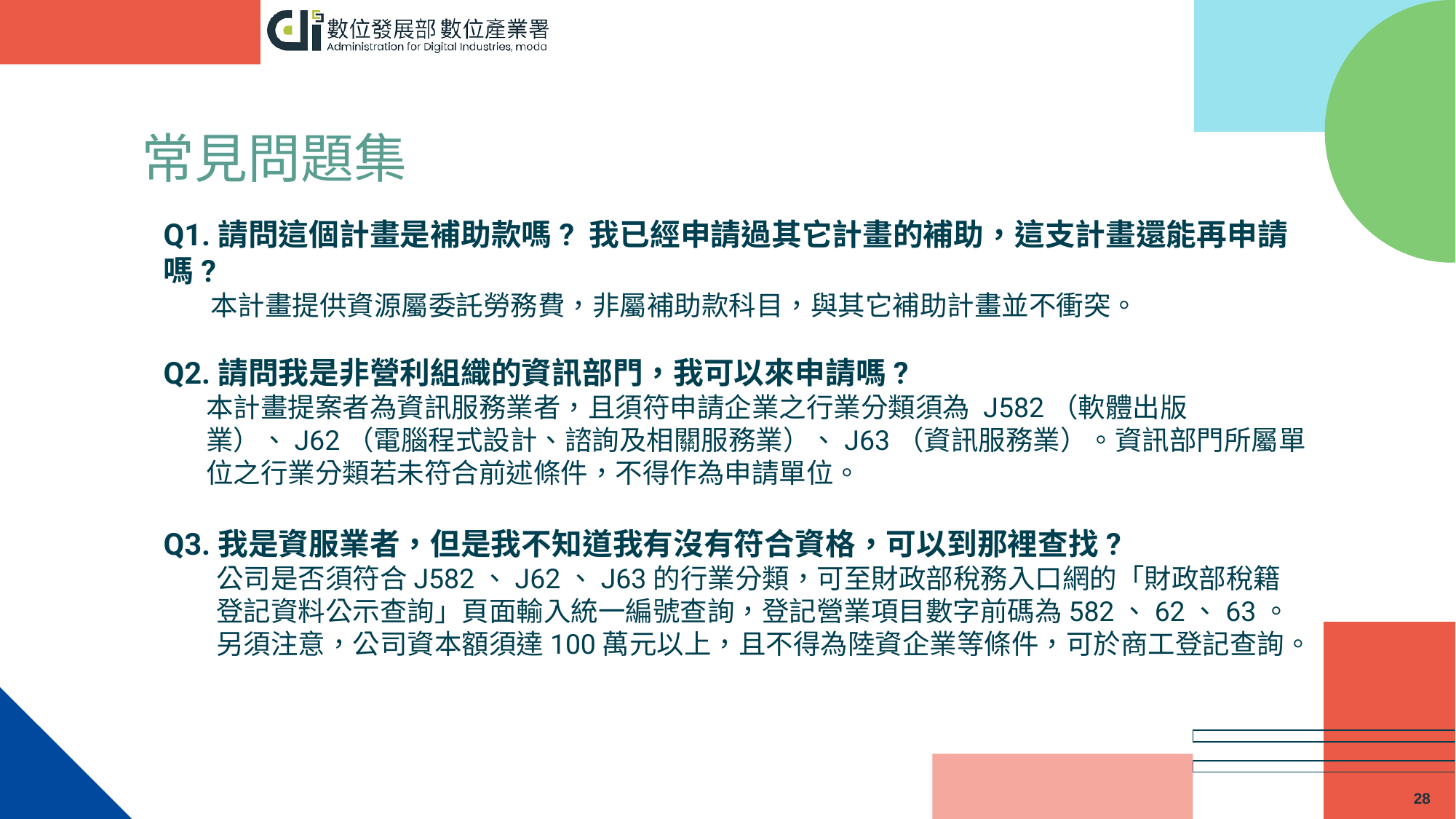

# 常見問題集
Q1.請問這個計畫是補助款嗎? 我已經申請過其它計畫的補助，這支計畫還能再申請嗎?
      本計畫提供資源屬委託勞務費，非屬補助款科目，與其它補助計畫並不衝突。

Q2.請問我是非營利組織的資訊部門，我可以來申請嗎?
本計畫提案者為資訊服務業者，且須符申請企業之行業分類須為 J582（軟體出版業）、J62（電腦程式設計、諮詢及相關服務業）、J63（資訊服務業）。資訊部門所屬單位之行業分類若未符合前述條件，不得作為申請單位。

Q3.我是資服業者，但是我不知道我有沒有符合資格，可以到那裡查找?
公司是否須符合J582、J62、J63的行業分類，可至財政部稅務入口網​的「財政部稅籍登記資料公示查詢」頁面輸入統一編號查詢，登記營業項目數字前碼為582、62、63。
另須注意，公司資本額須達100萬元以上，且不得為陸資企業等條件，可於商工登記查詢。